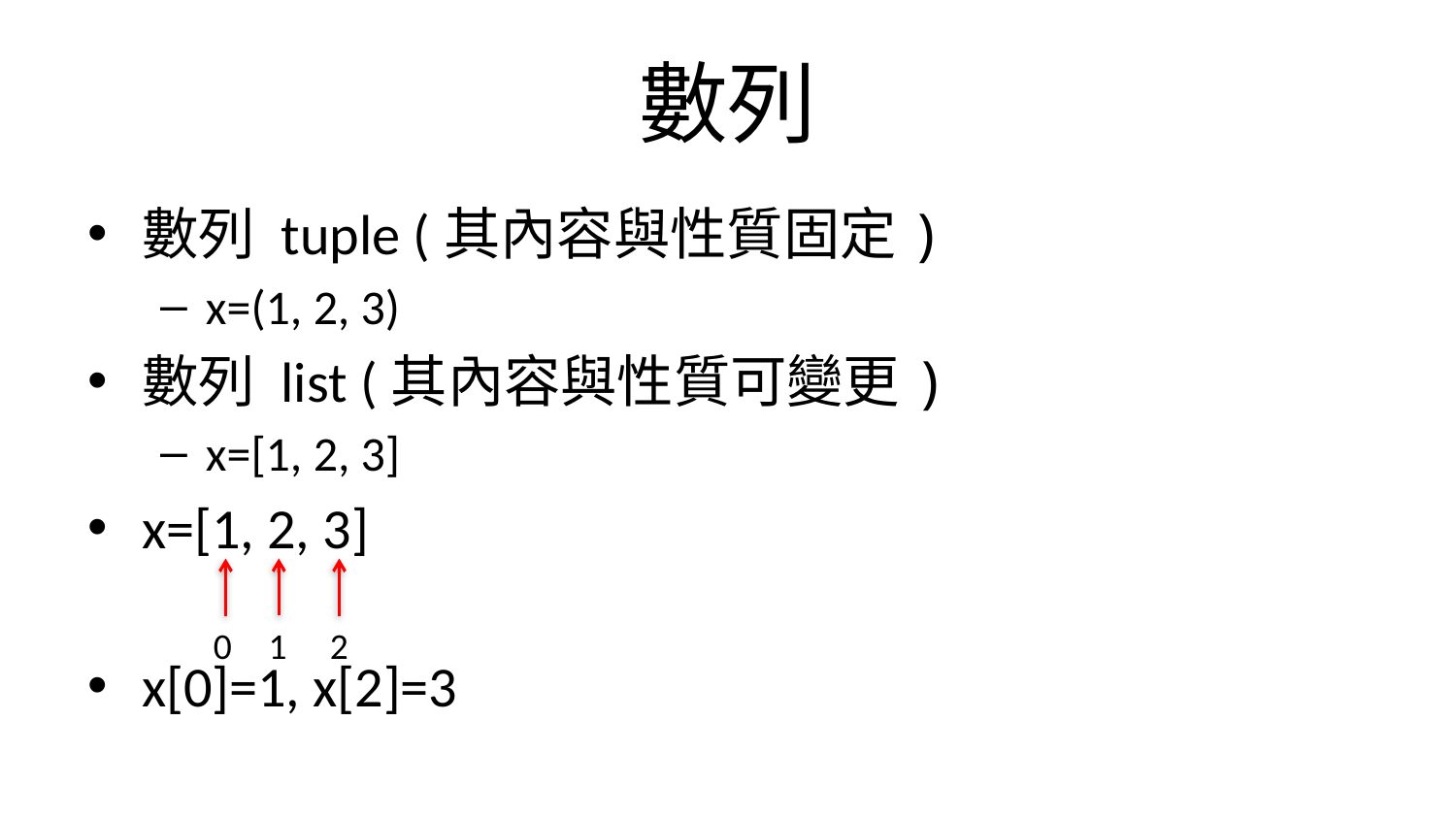

# 數列
數列 tuple (其內容與性質固定)
x=(1, 2, 3)
數列 list (其內容與性質可變更)
x=[1, 2, 3]
x=[1, 2, 3]

x[0]=1, x[2]=3

2
0
1